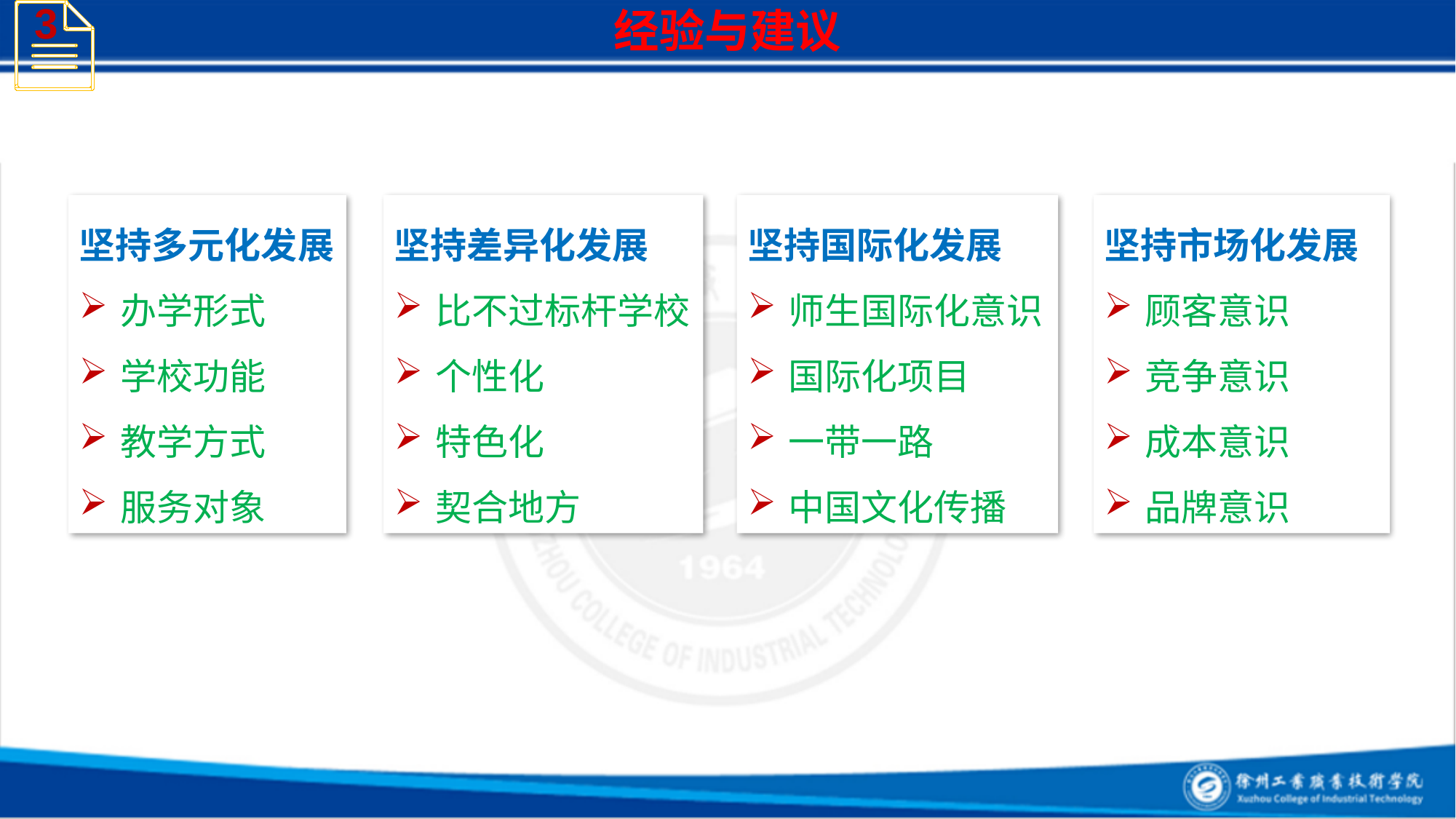

3
经验与建议
坚持多元化发展
办学形式
学校功能
教学方式
服务对象
坚持差异化发展
比不过标杆学校
个性化
特色化
契合地方
坚持国际化发展
师生国际化意识
国际化项目
一带一路
中国文化传播
坚持市场化发展
顾客意识
竞争意识
成本意识
品牌意识